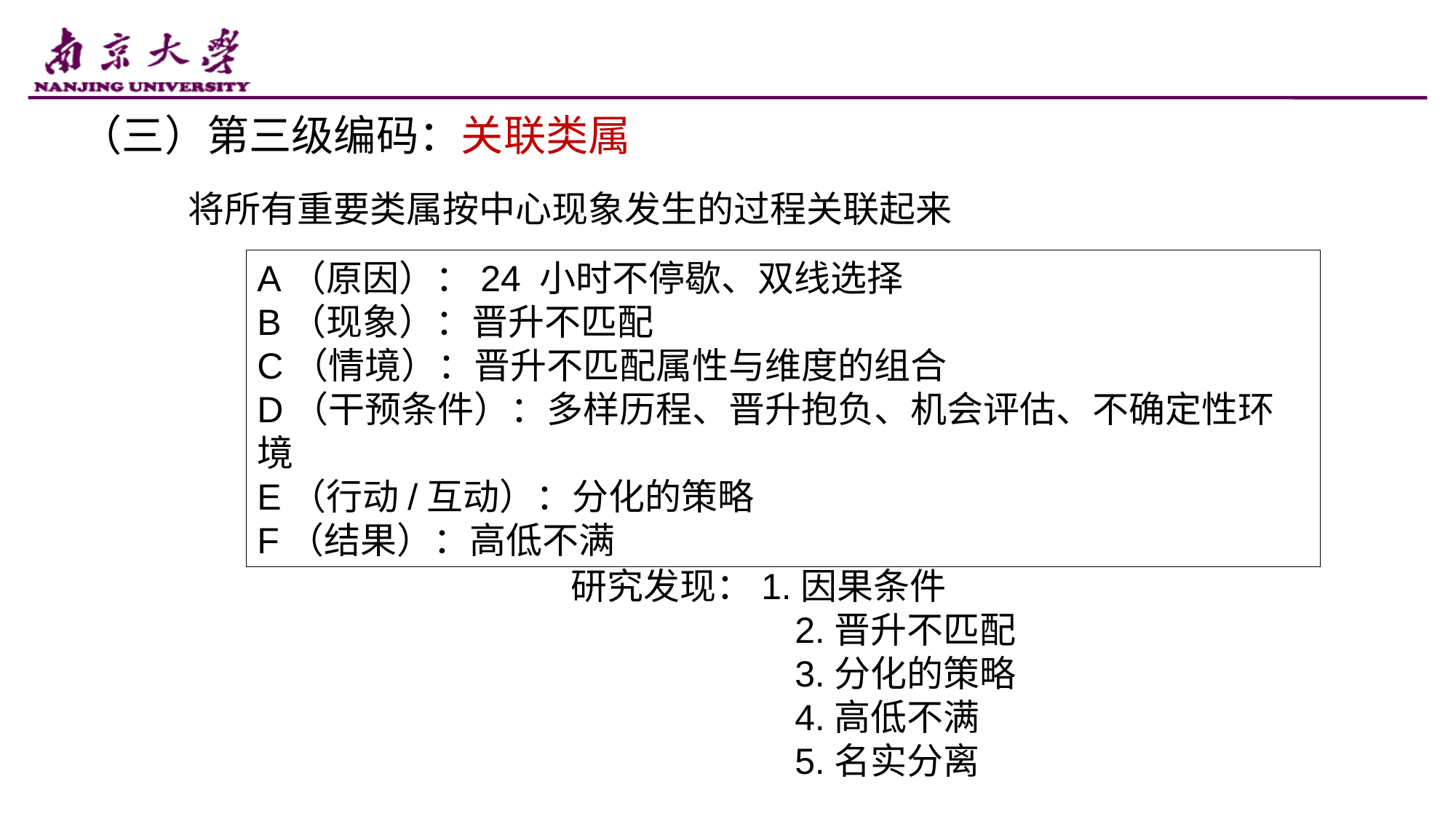

（三）第三级编码：关联类属
将所有重要类属按中心现象发生的过程关联起来
A（原因）：24 小时不停歇、双线选择
B（现象）：晋升不匹配
C（情境）：晋升不匹配属性与维度的组合
D（干预条件）：多样历程、晋升抱负、机会评估、不确定性环境
E（行动/互动）：分化的策略
F（结果）：高低不满
研究发现：1.因果条件
                      2.晋升不匹配
                      3.分化的策略
                      4.高低不满
                      5.名实分离